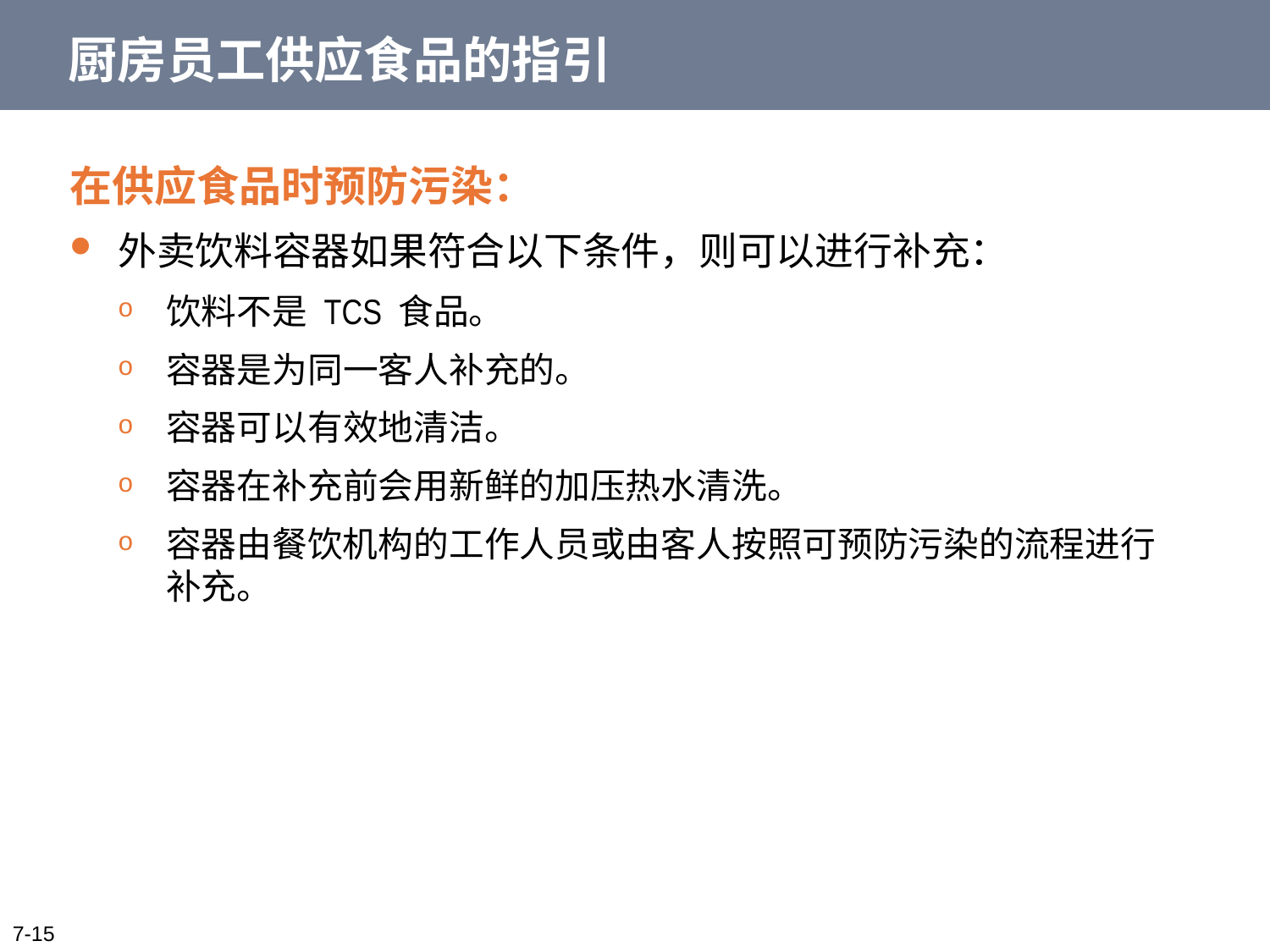

# 厨房员工供应食品的指引
在供应食品时预防污染：
外卖饮料容器如果符合以下条件，则可以进行补充：
饮料不是 TCS 食品。
容器是为同一客人补充的。
容器可以有效地清洁。
容器在补充前会用新鲜的加压热水清洗。
容器由餐饮机构的工作人员或由客人按照可预防污染的流程进行补充。

7-15